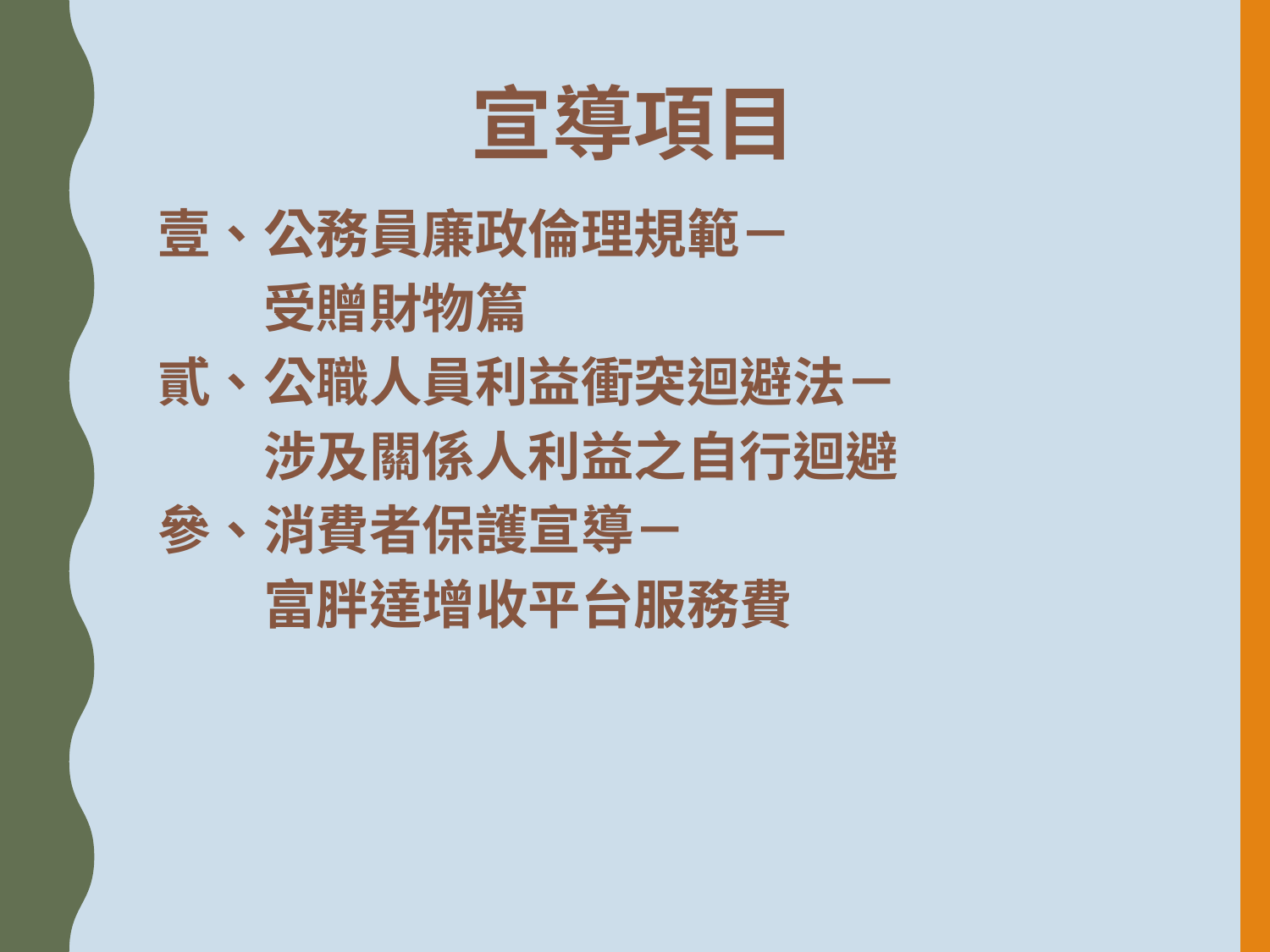

宣導項目
壹、公務員廉政倫理規範－
　　受贈財物篇
貳、公職人員利益衝突迴避法－
　　涉及關係人利益之自行迴避
參、消費者保護宣導－
　　富胖達增收平台服務費